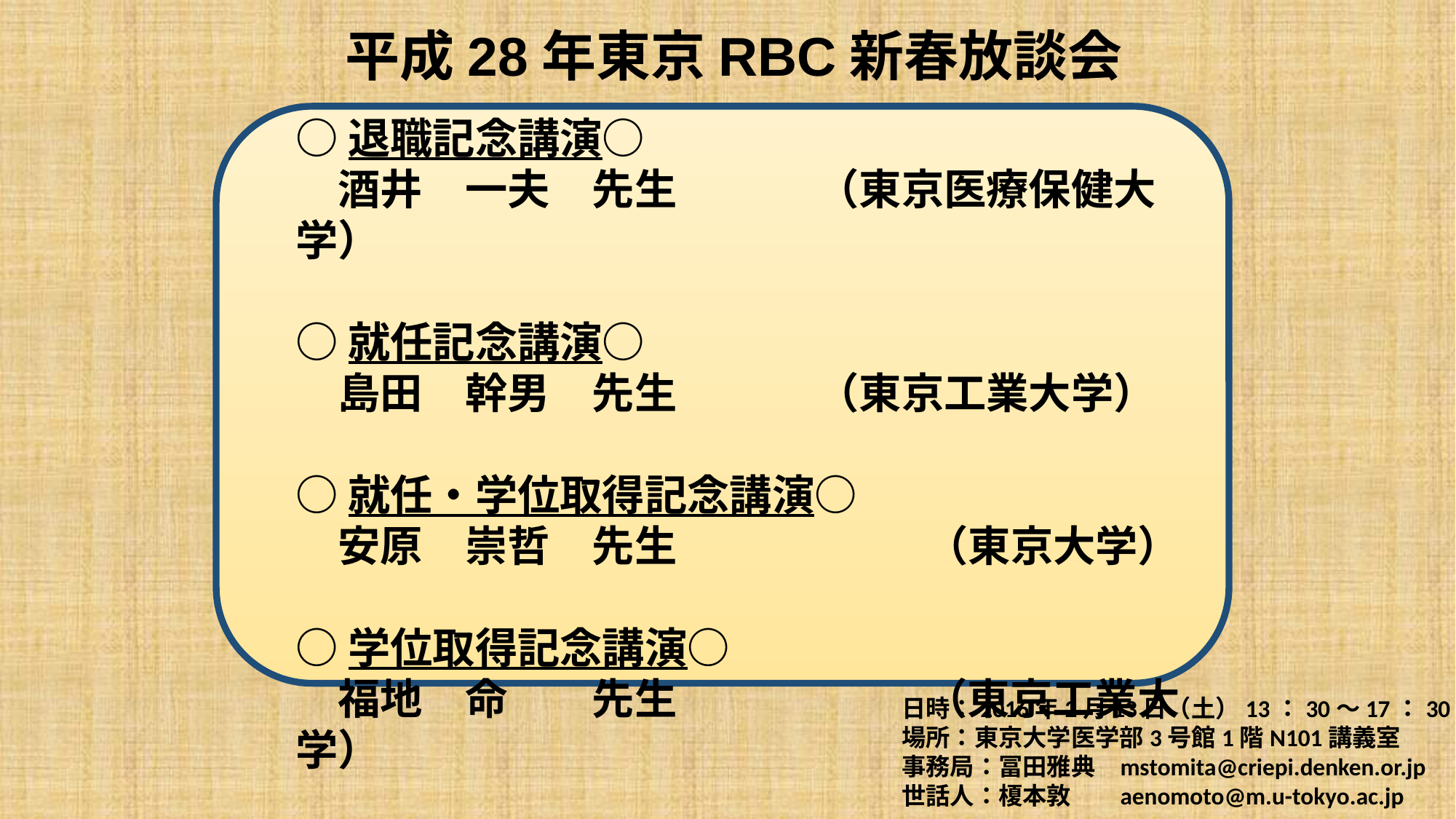

平成28年東京RBC新春放談会

○退職記念講演○
　酒井　一夫　先生	　　（東京医療保健大学）

○就任記念講演○
　島田　幹男　先生　	　　（東京工業大学）

○就任・学位取得記念講演○
　安原　崇哲　先生　　	　　（東京大学）

○学位取得記念講演○
　福地　命　　先生　　　　　　　　（東京工業大学）
日時：2016年2月13日（土）13：30～17：30
場所：東京大学医学部3号館1階N101講義室
事務局：冨田雅典	mstomita@criepi.denken.or.jp
世話人：榎本敦	aenomoto@m.u-tokyo.ac.jp